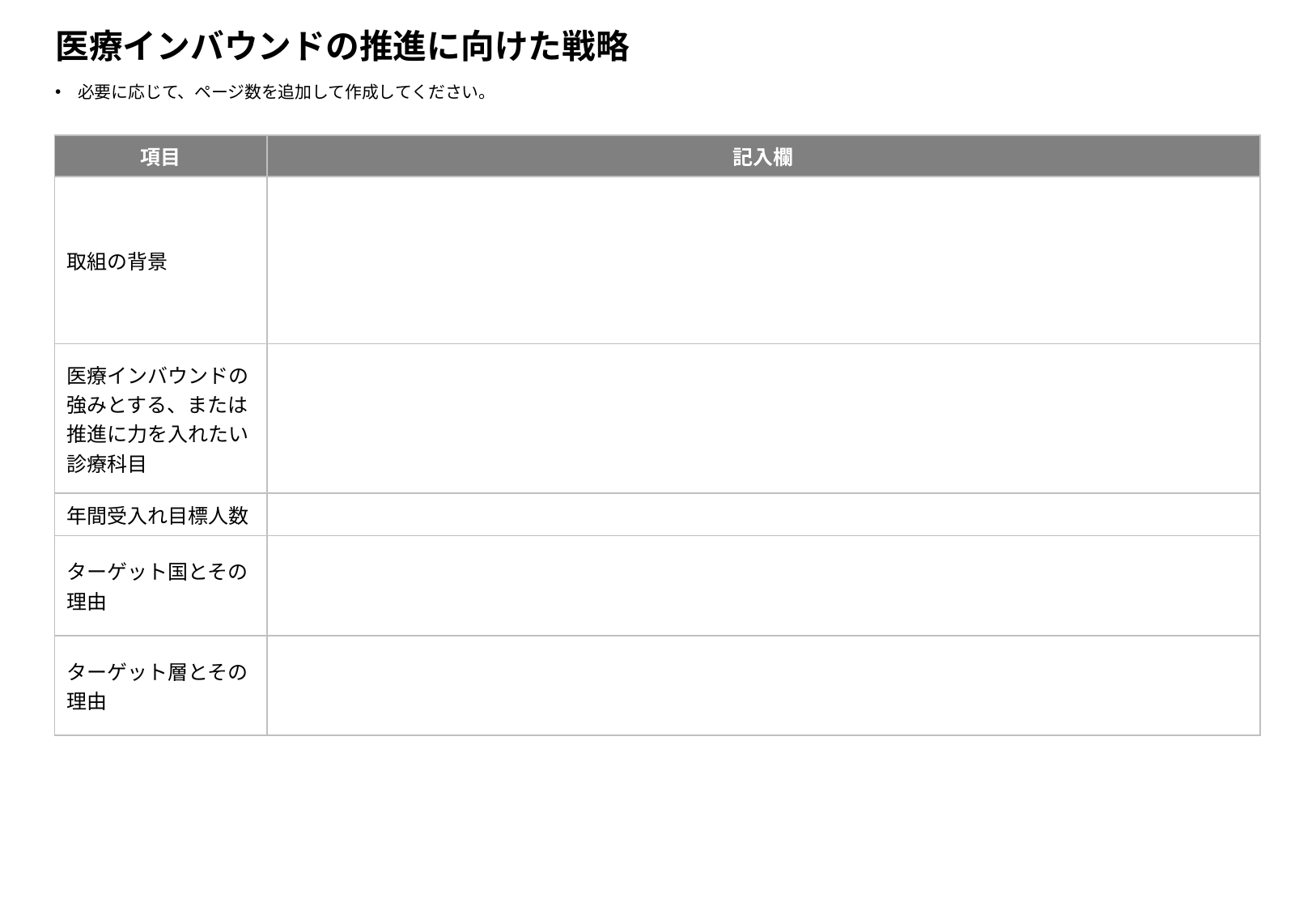

# 医療インバウンドの推進に向けた戦略
必要に応じて、ページ数を追加して作成してください。
| 項目 | 記入欄 |
| --- | --- |
| 取組の背景 |  |
| 医療インバウンドの強みとする、または推進に力を入れたい診療科目 |  |
| 年間受入れ目標人数 |  |
| ターゲット国とその理由 |  |
| ターゲット層とその理由 |  |